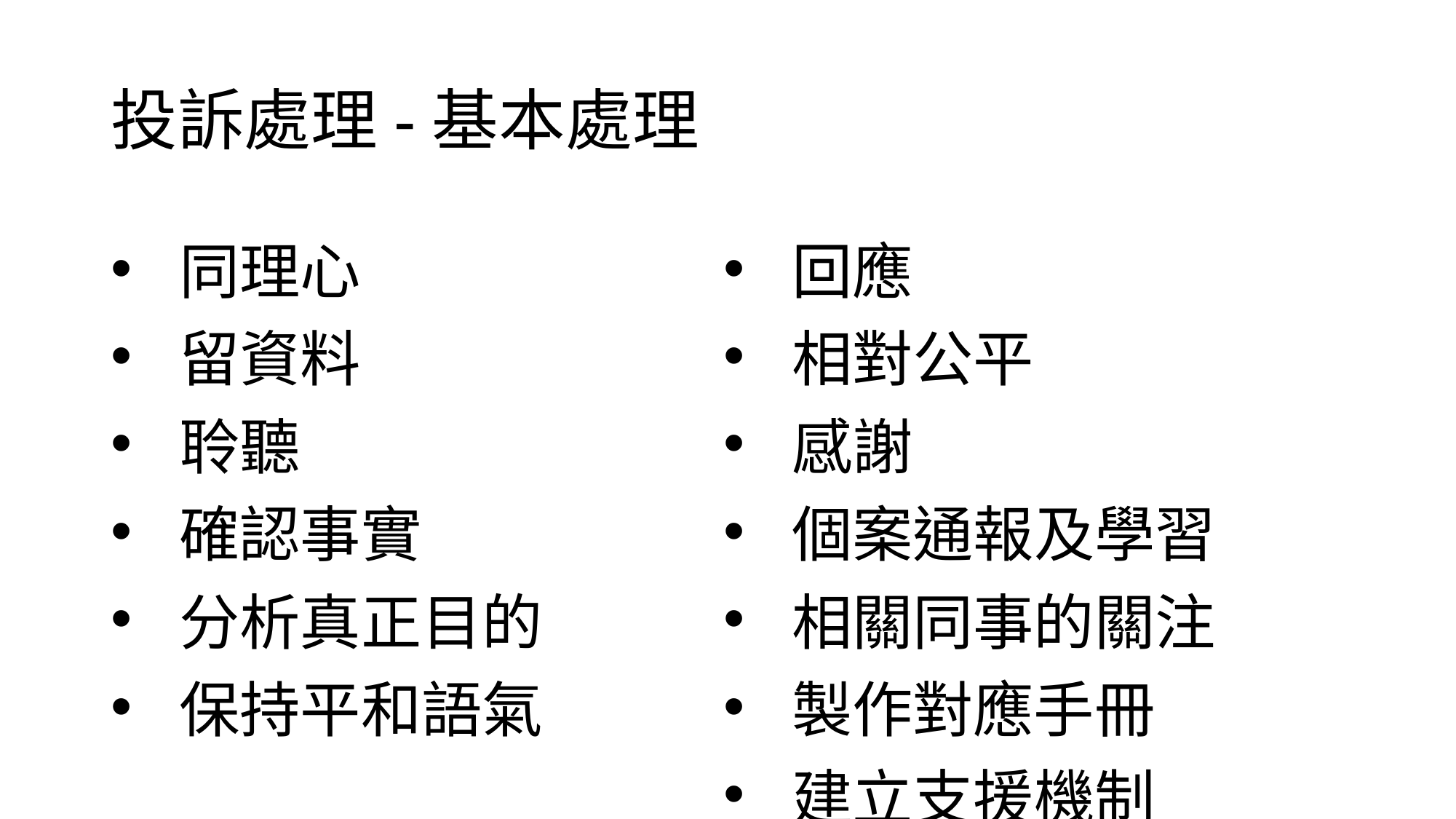

# 投訴處理-基本處理
| 同理心 留資料 聆聽 確認事實 分析真正目的 保持平和語氣 | 回應 相對公平 感謝 個案通報及學習 相關同事的關注 製作對應手冊 建立支援機制 |
| --- | --- |